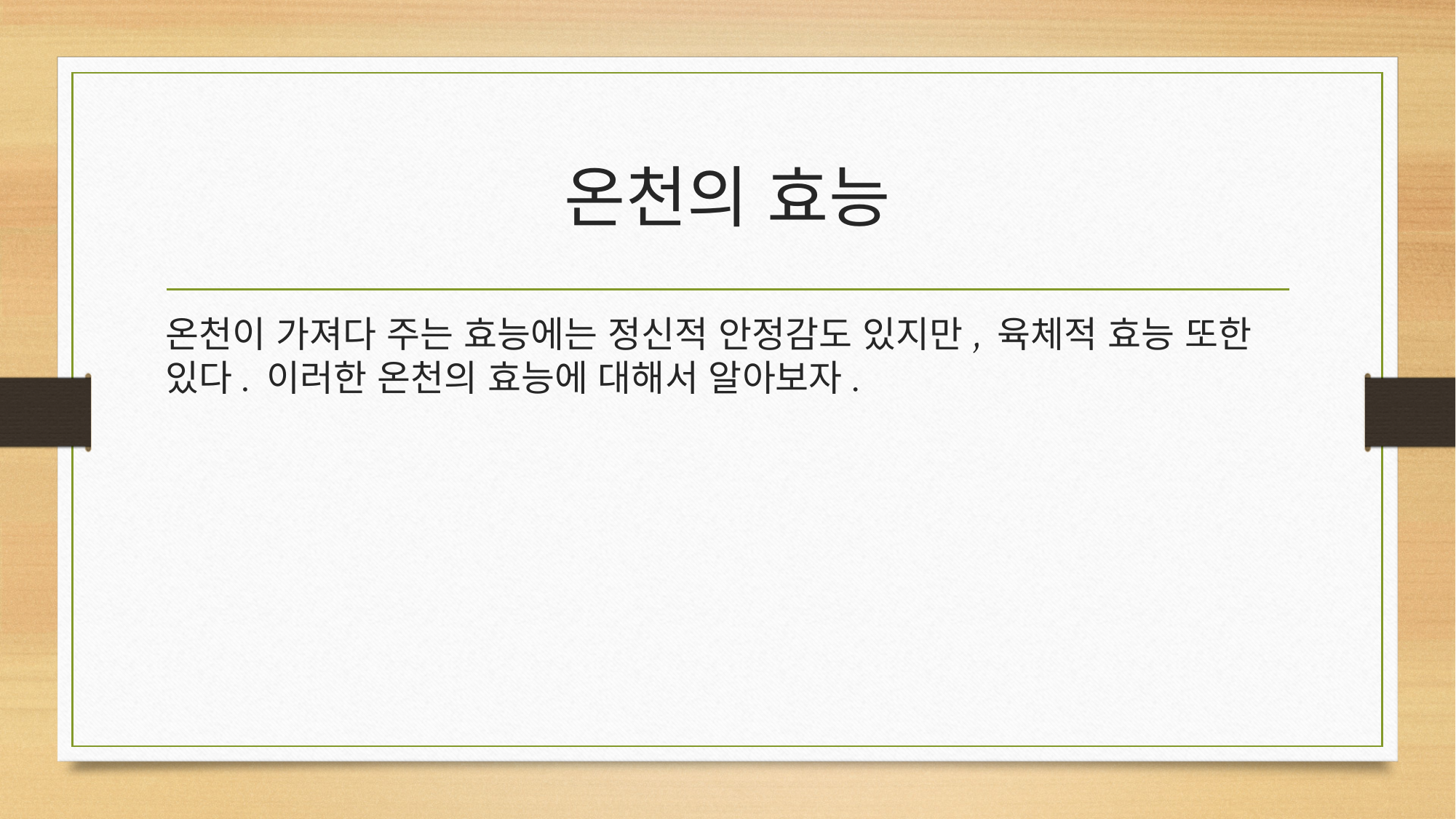

# 온천의 효능
온천이 가져다 주는 효능에는 정신적 안정감도 있지만, 육체적 효능 또한 있다. 이러한 온천의 효능에 대해서 알아보자.